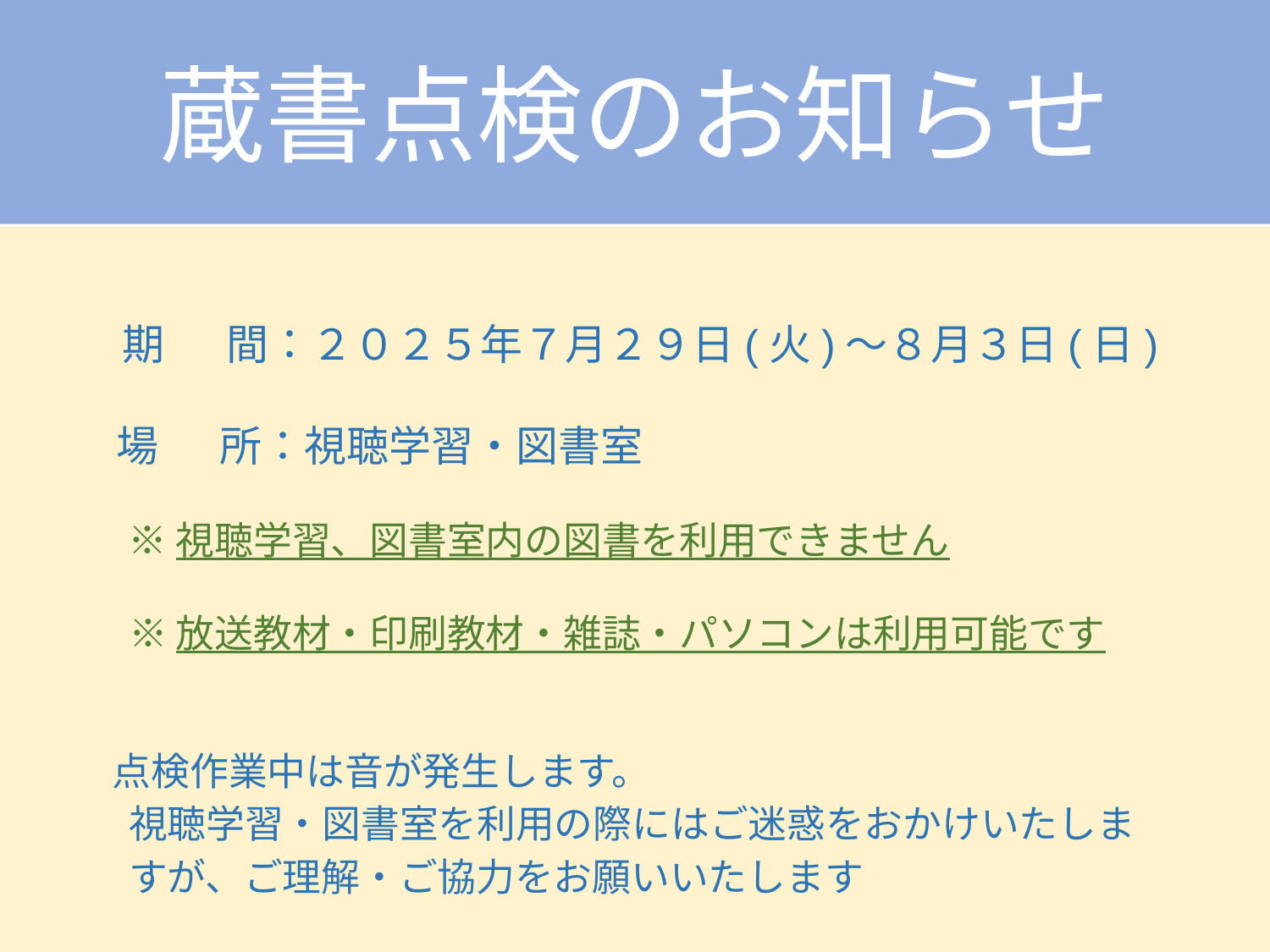

蔵書点検のお知らせ

　　　 期  　間：２０２５年７月２９日(火)～８月３日(日)

　　  場　  所：視聴学習・図書室

　　　※ 視聴学習、図書室内の図書を利用できません

　　　※ 放送教材・印刷教材・雑誌・パソコンは利用可能です

      　点検作業中は音が発生します。
　　　視聴学習・図書室を利用の際にはご迷惑をおかけいたしま
　　　すが、ご理解・ご協力をお願いいたします